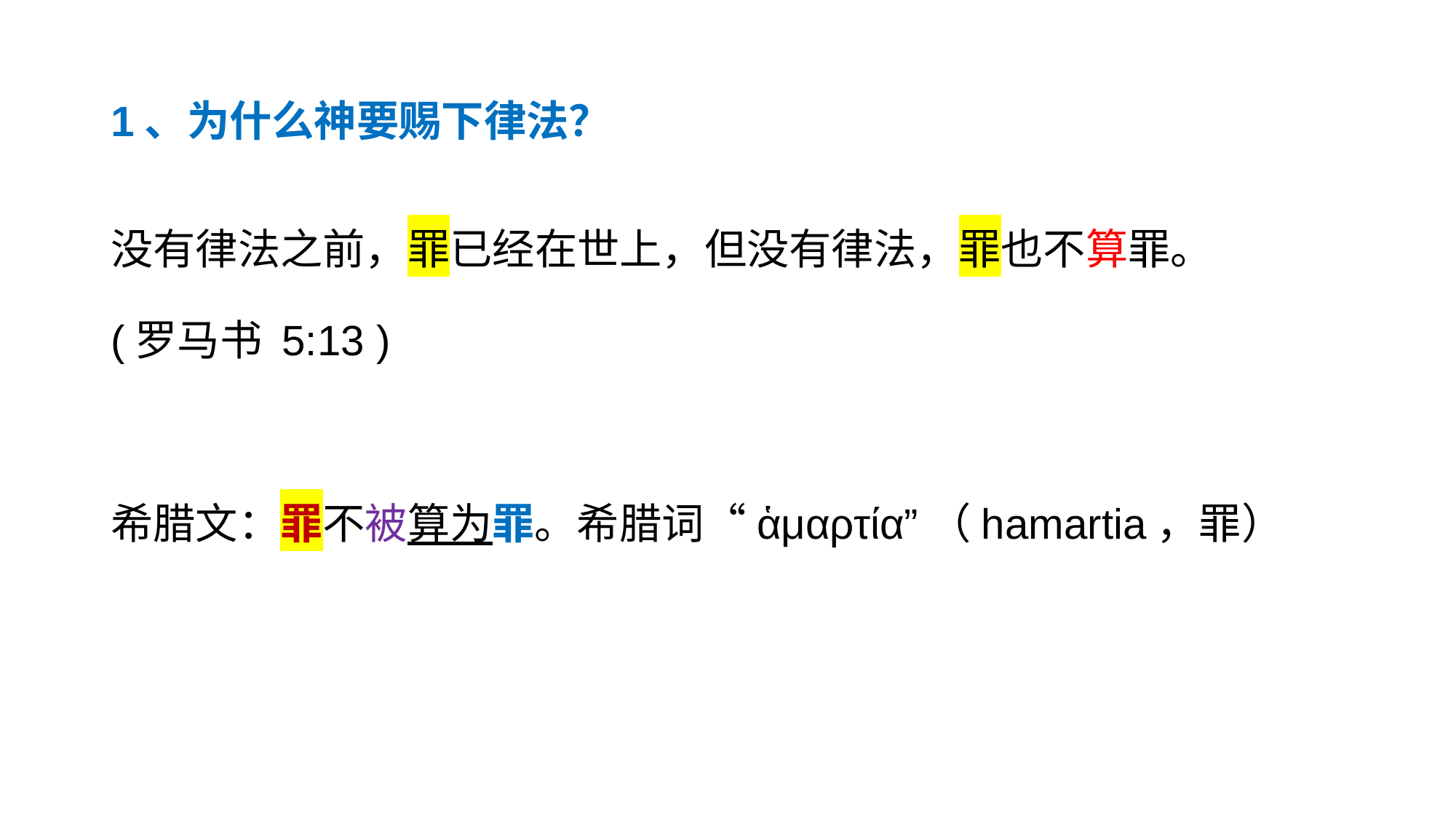

# 1、为什么神要赐下律法？
没有律法之前，罪已经在世上，但没有律法，罪也不算罪。
(罗马书 5:13 )

希腊文：罪不被算为罪。希腊词“ἁμαρτία”（hamartia，罪）